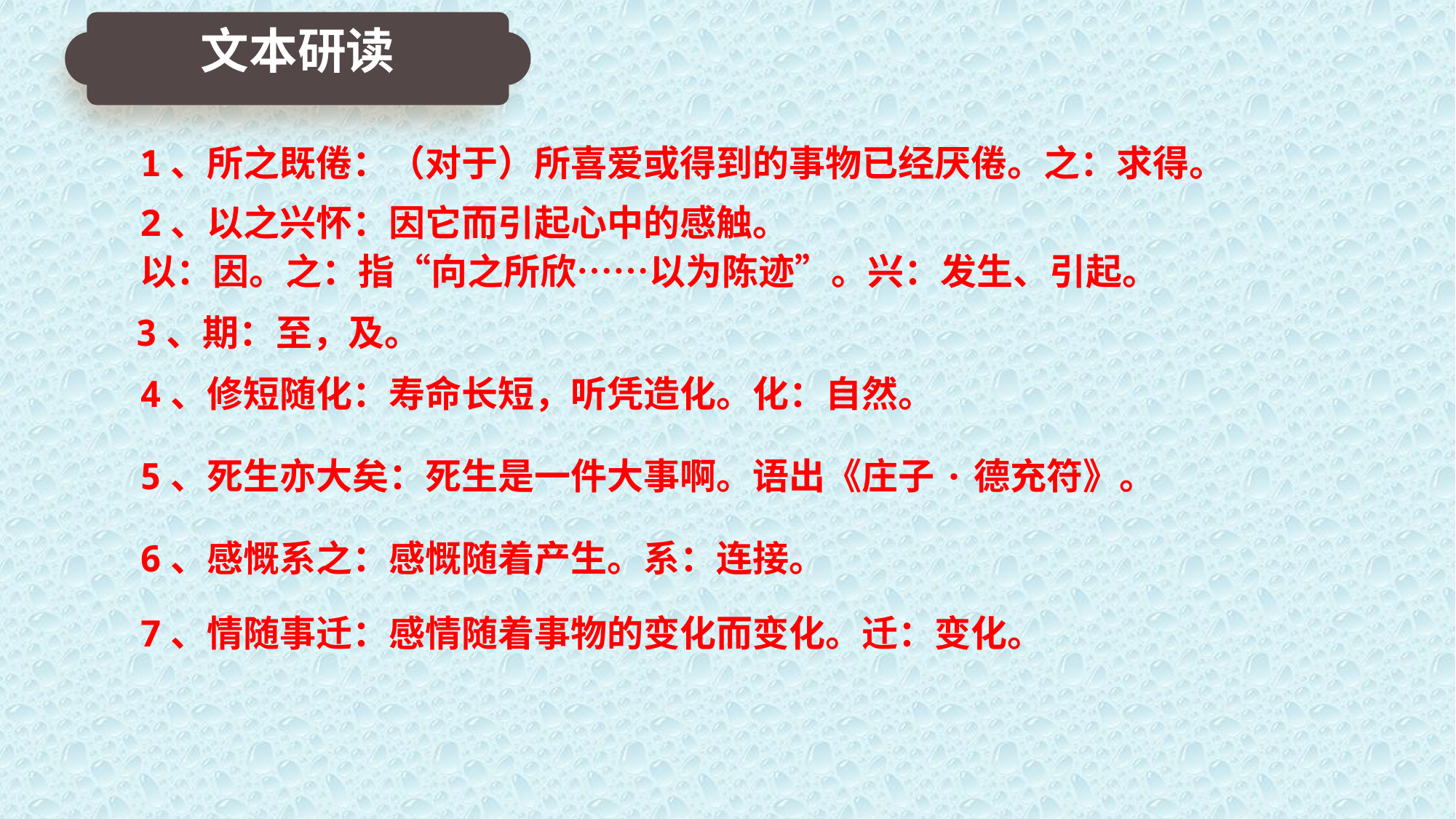

文本研读
1、所之既倦：（对于）所喜爱或得到的事物已经厌倦。之：求得。
2、以之兴怀：因它而引起心中的感触。
以：因。之：指“向之所欣……以为陈迹”。兴：发生、引起。
3、期：至，及。
4、修短随化：寿命长短，听凭造化。化：自然。
5、死生亦大矣：死生是一件大事啊。语出《庄子·德充符》。
6、感慨系之：感慨随着产生。系：连接。
7、情随事迁：感情随着事物的变化而变化。迁：变化。